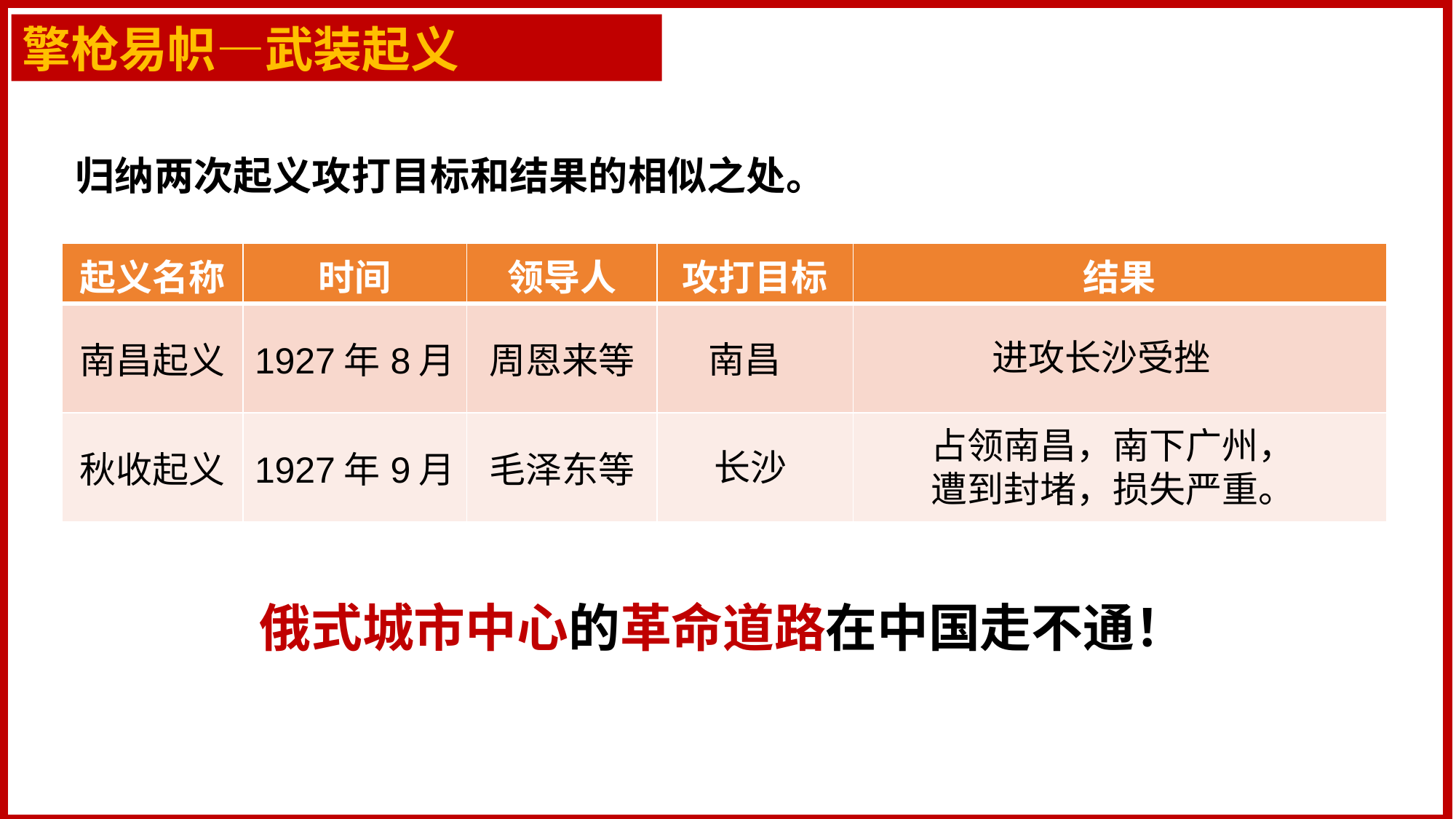

擎枪易帜—武装起义
归纳两次起义攻打目标和结果的相似之处。
| 起义名称 | 时间 | 领导人 | 攻打目标 | 结果 |
| --- | --- | --- | --- | --- |
| 南昌起义 | 1927年8月 | 周恩来等 |  |  |
| 秋收起义 | 1927年9月 | 毛泽东等 |  |  |
进攻长沙受挫
南昌
占领南昌，南下广州，
遭到封堵，损失严重。
长沙
俄式城市中心的革命道路在中国走不通！